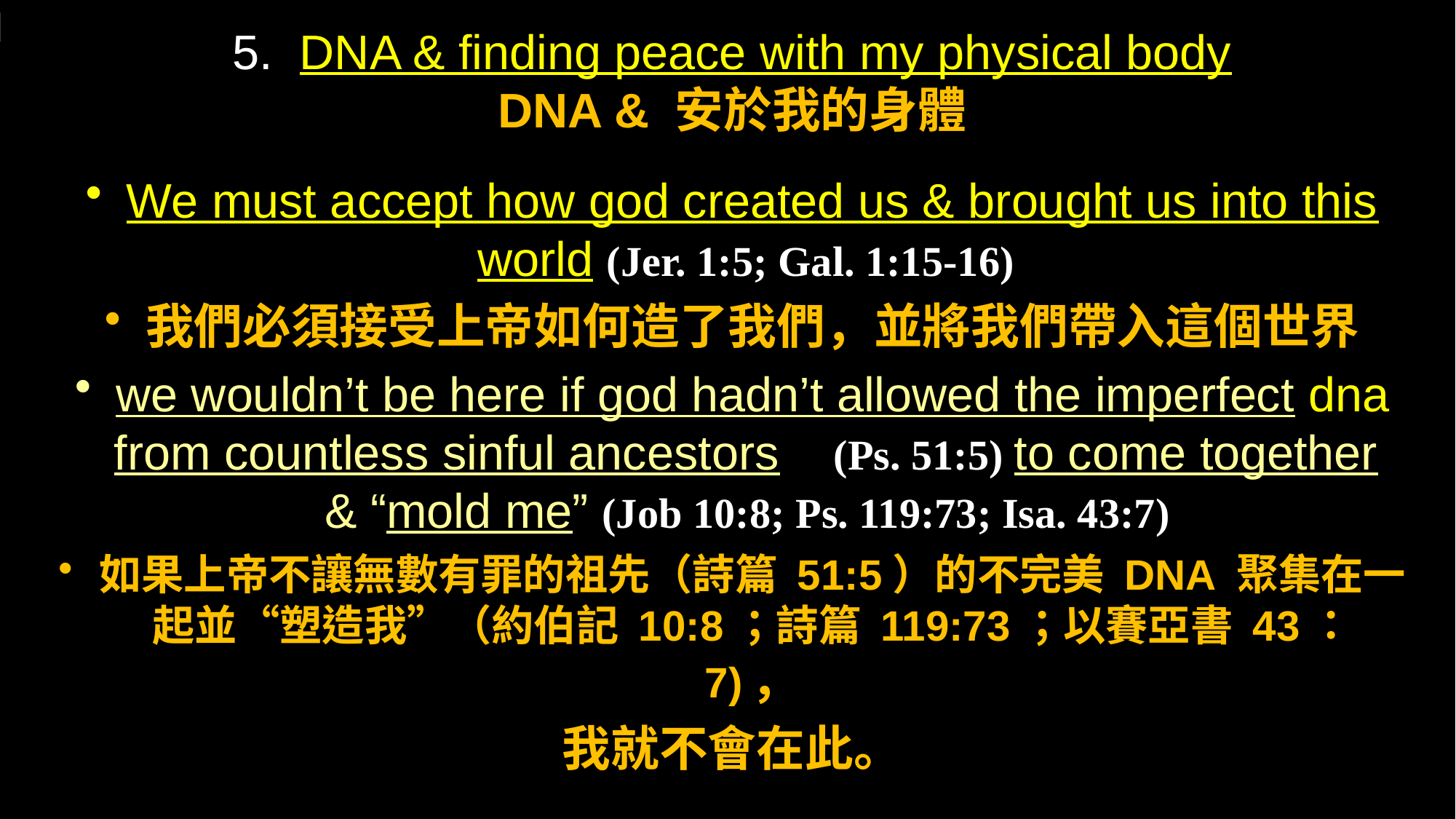

# 5.  DNA & finding peace with my physical body DNA & 安於我的身體
We must accept how god created us & brought us into this world (Jer. 1:5; Gal. 1:15-16)
我們必須接受上帝如何造了我們，並將我們帶入這個世界
we wouldn’t be here if god hadn’t allowed the imperfect dna from countless sinful ancestors    (Ps. 51:5) to come together  & “mold me” (Job 10:8; Ps. 119:73; Isa. 43:7)
如果上帝不讓無數有罪的祖先（詩篇 51:5）的不完美 DNA 聚集在一起並“塑造我”（約伯記 10:8；詩篇 119:73；以賽亞書 43： 7) ，
我就不會在此。